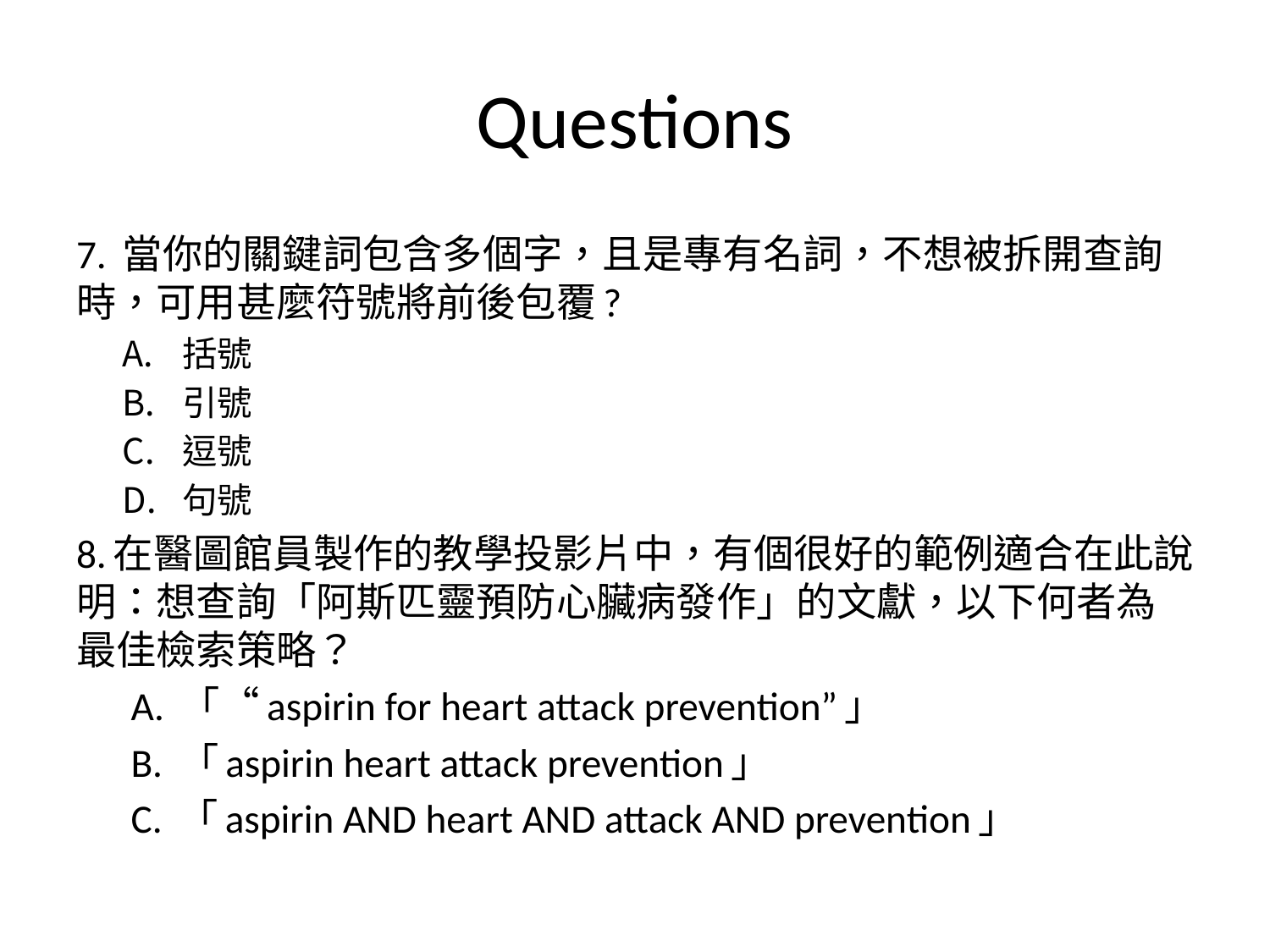

# Questions
7. 當你的關鍵詞包含多個字，且是專有名詞，不想被拆開查詢時，可用甚麼符號將前後包覆?
括號
引號
逗號
句號
8.在醫圖館員製作的教學投影片中，有個很好的範例適合在此說明：想查詢「阿斯匹靈預防心臟病發作」的文獻，以下何者為最佳檢索策略？
      A. 「“aspirin for heart attack prevention”」
      B. 「aspirin heart attack prevention」
      C. 「aspirin AND heart AND attack AND prevention」